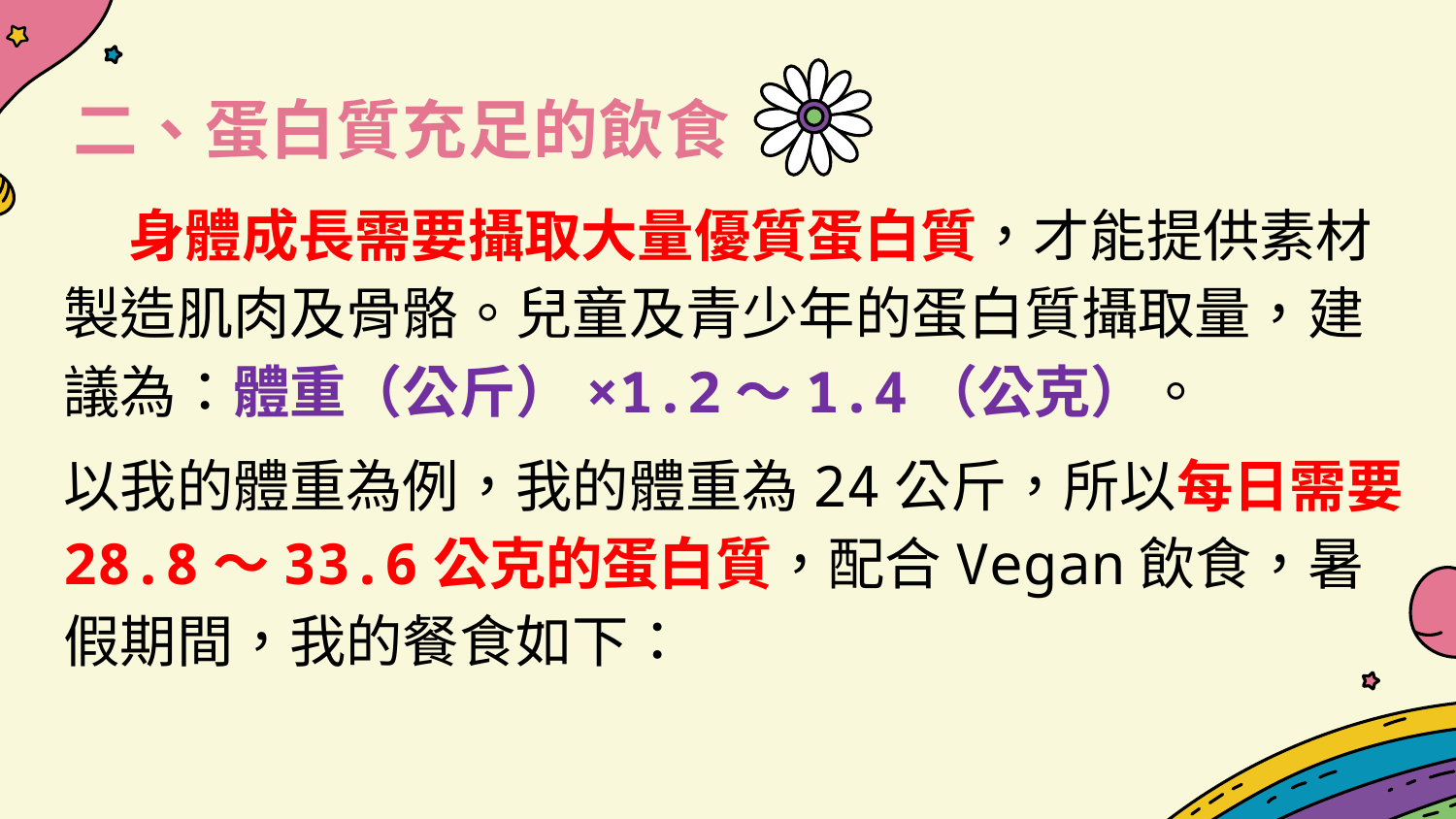

二、蛋白質充足的飲食
    身體成長需要攝取大量優質蛋白質，才能提供素材製造肌肉及骨骼。兒童及青少年的蛋白質攝取量，建議為：體重（公斤）×1.2～1.4（公克）。
以我的體重為例，我的體重為24公斤，所以每日需要28.8～33.6公克的蛋白質，配合Vegan飲食，暑假期間，我的餐食如下：